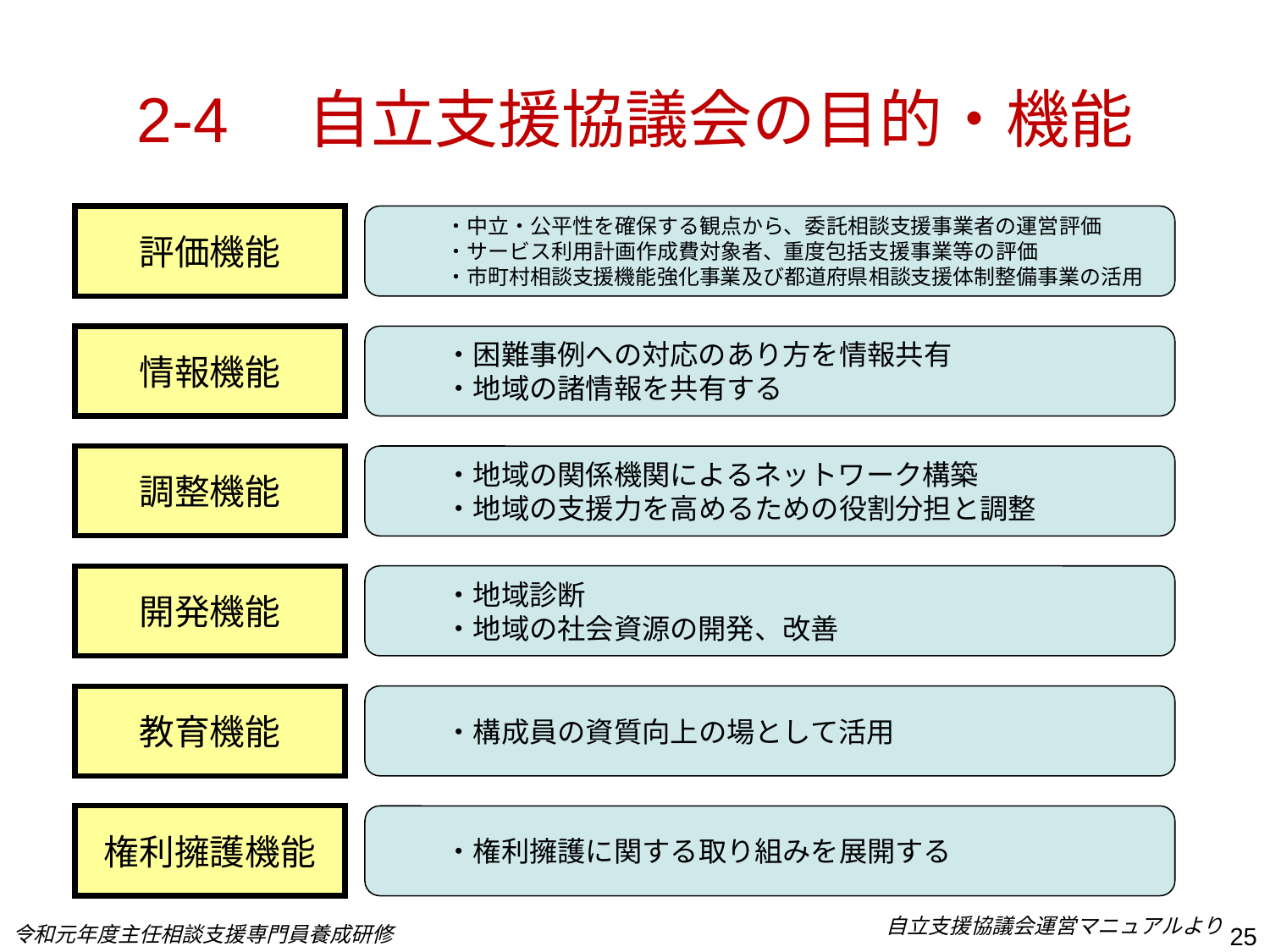

# 2-4　自立支援協議会の目的・機能
評価機能
・中立・公平性を確保する観点から、委託相談支援事業者の運営評価
・サービス利用計画作成費対象者、重度包括支援事業等の評価
・市町村相談支援機能強化事業及び都道府県相談支援体制整備事業の活用
情報機能
・困難事例への対応のあり方を情報共有
・地域の諸情報を共有する
調整機能
・地域の関係機関によるネットワーク構築
・地域の支援力を高めるための役割分担と調整
開発機能
・地域診断
・地域の社会資源の開発、改善
教育機能
・構成員の資質向上の場として活用
権利擁護機能
・権利擁護に関する取り組みを展開する
自立支援協議会運営マニュアルより
25
令和元年度主任相談支援専門員養成研修